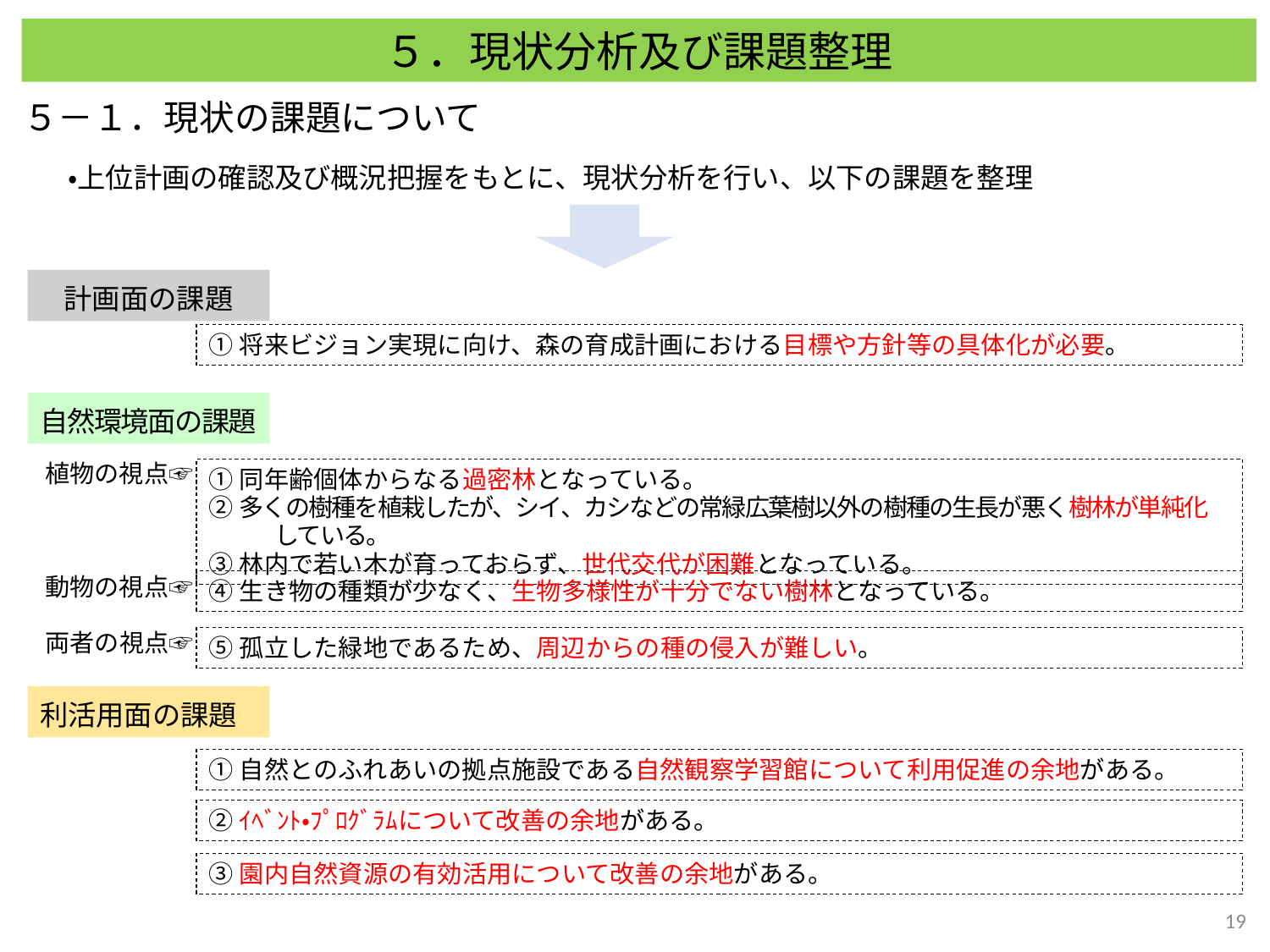

５．現状分析及び課題整理
５－１．現状の課題について
　・上位計画の確認及び概況把握をもとに、現状分析を行い、以下の課題を整理

計画面の課題
自然環境面の課題
利活用面の課題
①将来ビジョン実現に向け、森の育成計画における目標や方針等の具体化が必要。
植物の視点☞
①同年齢個体からなる過密林となっている。
②多くの樹種を植栽したが、シイ、カシなどの常緑広葉樹以外の樹種の生長が悪く樹林が単純化している。
③林内で若い木が育っておらず、世代交代が困難となっている。
動物の視点☞
④生き物の種類が少なく、生物多様性が十分でない樹林となっている。
両者の視点☞
⑤孤立した緑地であるため、周辺からの種の侵入が難しい。
①自然とのふれあいの拠点施設である自然観察学習館について利用促進の余地がある。
②ｲﾍﾞﾝﾄ・ﾌﾟﾛｸﾞﾗﾑについて改善の余地がある。
③園内自然資源の有効活用について改善の余地がある。
19